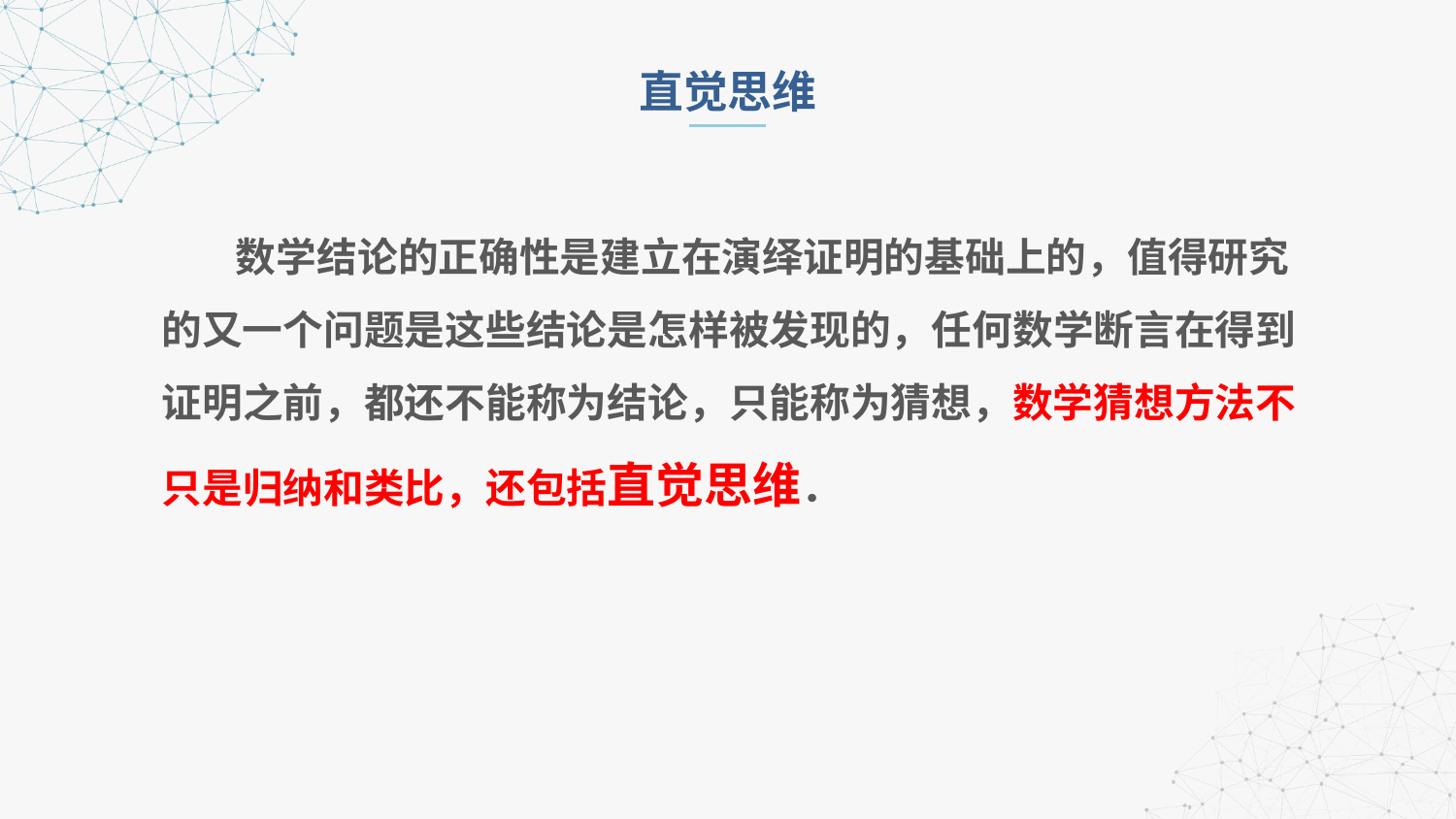

直觉思维
       数学结论的正确性是建立在演绎证明的基础上的，值得研究的又一个问题是这些结论是怎样被发现的，任何数学断言在得到证明之前，都还不能称为结论，只能称为猜想，数学猜想方法不只是归纳和类比，还包括直觉思维．